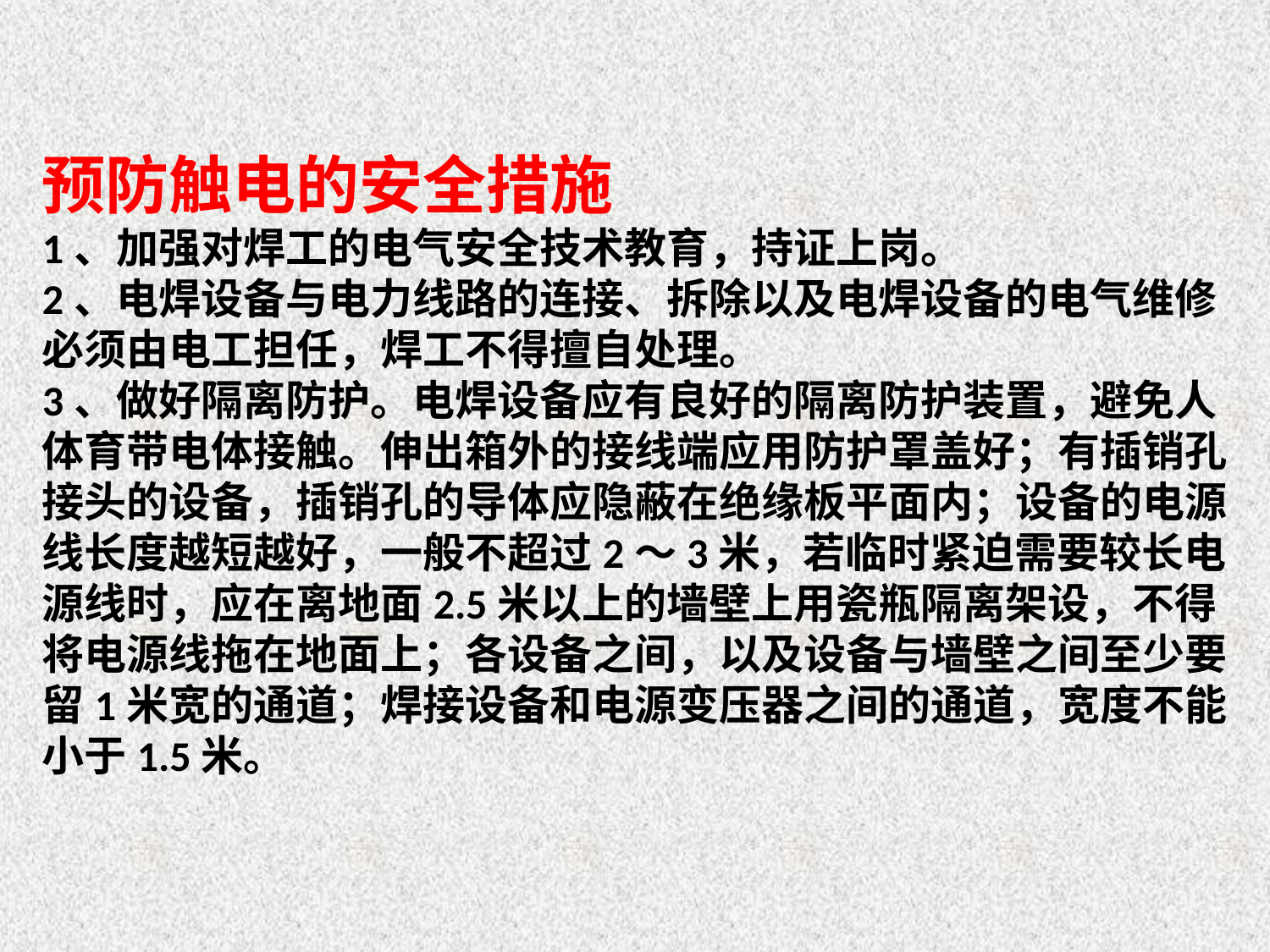

预防触电的安全措施
1、加强对焊工的电气安全技术教育，持证上岗。
2、电焊设备与电力线路的连接、拆除以及电焊设备的电气维修必须由电工担任，焊工不得擅自处理。
3、做好隔离防护。电焊设备应有良好的隔离防护装置，避免人体育带电体接触。伸出箱外的接线端应用防护罩盖好；有插销孔接头的设备，插销孔的导体应隐蔽在绝缘板平面内；设备的电源线长度越短越好，一般不超过2～3米，若临时紧迫需要较长电源线时，应在离地面2.5米以上的墙壁上用瓷瓶隔离架设，不得将电源线拖在地面上；各设备之间，以及设备与墙壁之间至少要留1米宽的通道；焊接设备和电源变压器之间的通道，宽度不能小于1.5米。